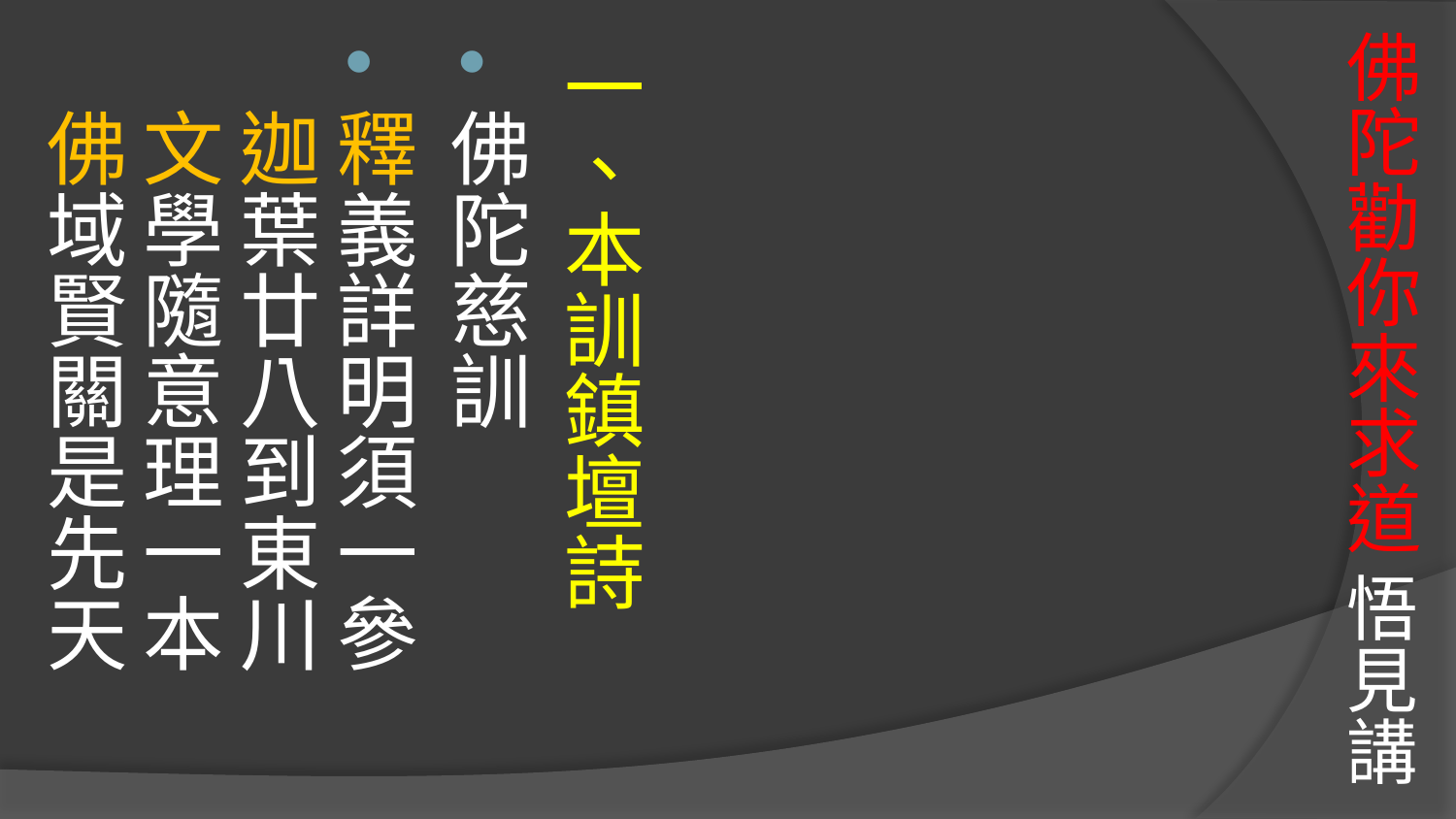

# 佛陀勸你來求道 悟見講
一、本訓鎮壇詩
佛陀慈訓
釋義詳明須一參 
迦葉廿八到東川
文學隨意理一本 
佛域賢關是先天